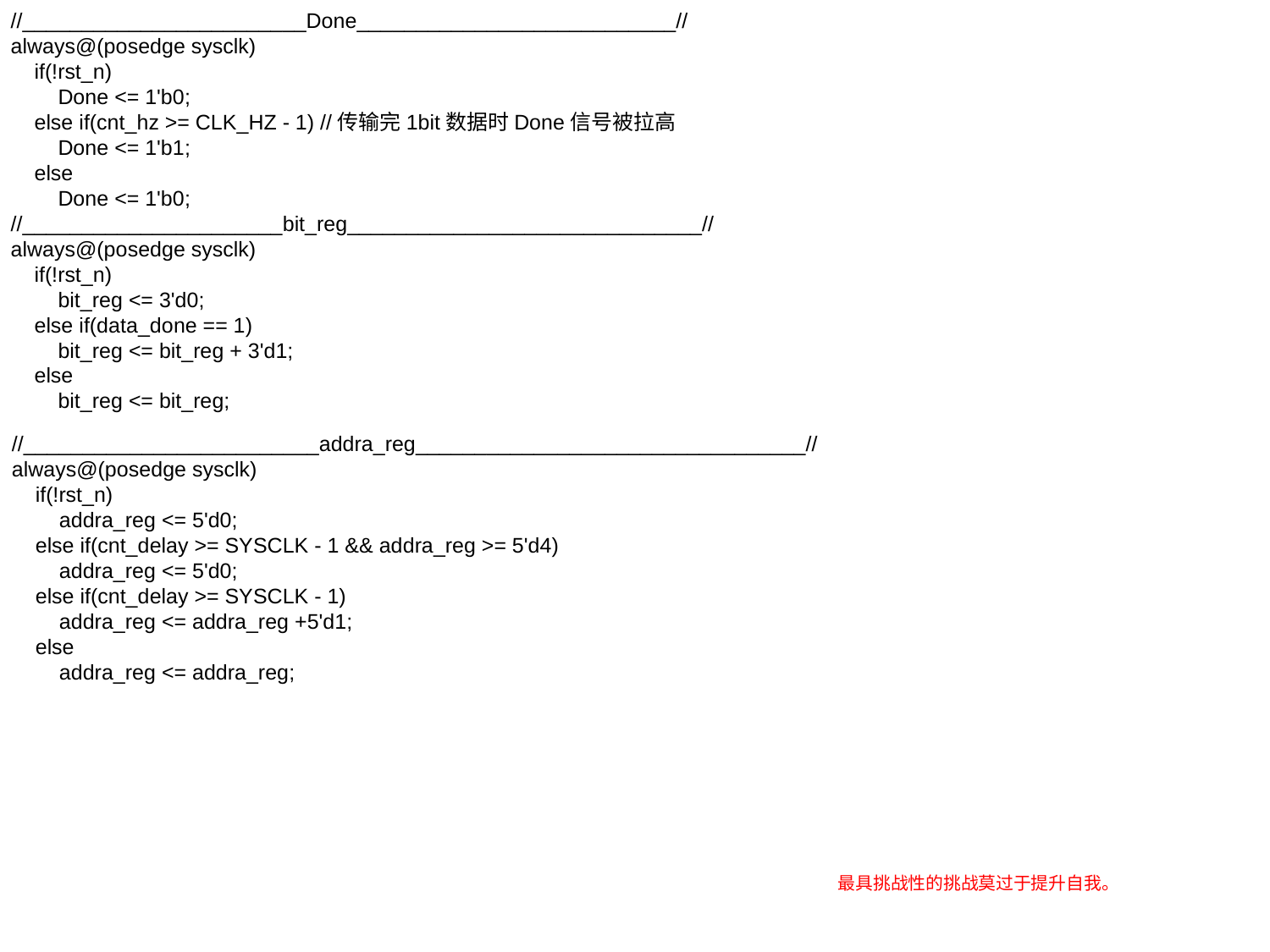

//________________________Done___________________________//
always@(posedge sysclk)
    if(!rst_n)
        Done <= 1'b0;
    else if(cnt_hz >= CLK_HZ - 1) //传输完1bit数据时Done信号被拉高
        Done <= 1'b1;
    else
        Done <= 1'b0;
//______________________bit_reg______________________________//
always@(posedge sysclk)
    if(!rst_n)
        bit_reg <= 3'd0;
    else if(data_done == 1)
        bit_reg <= bit_reg + 3'd1;
    else
        bit_reg <= bit_reg;
//_________________________addra_reg_________________________________//
always@(posedge sysclk)
    if(!rst_n)
        addra_reg <= 5'd0;
    else if(cnt_delay >= SYSCLK - 1 && addra_reg >= 5'd4)
        addra_reg <= 5'd0;
    else if(cnt_delay >= SYSCLK - 1)
        addra_reg <= addra_reg +5'd1;
    else
        addra_reg <= addra_reg;
最具挑战性的挑战莫过于提升自我。